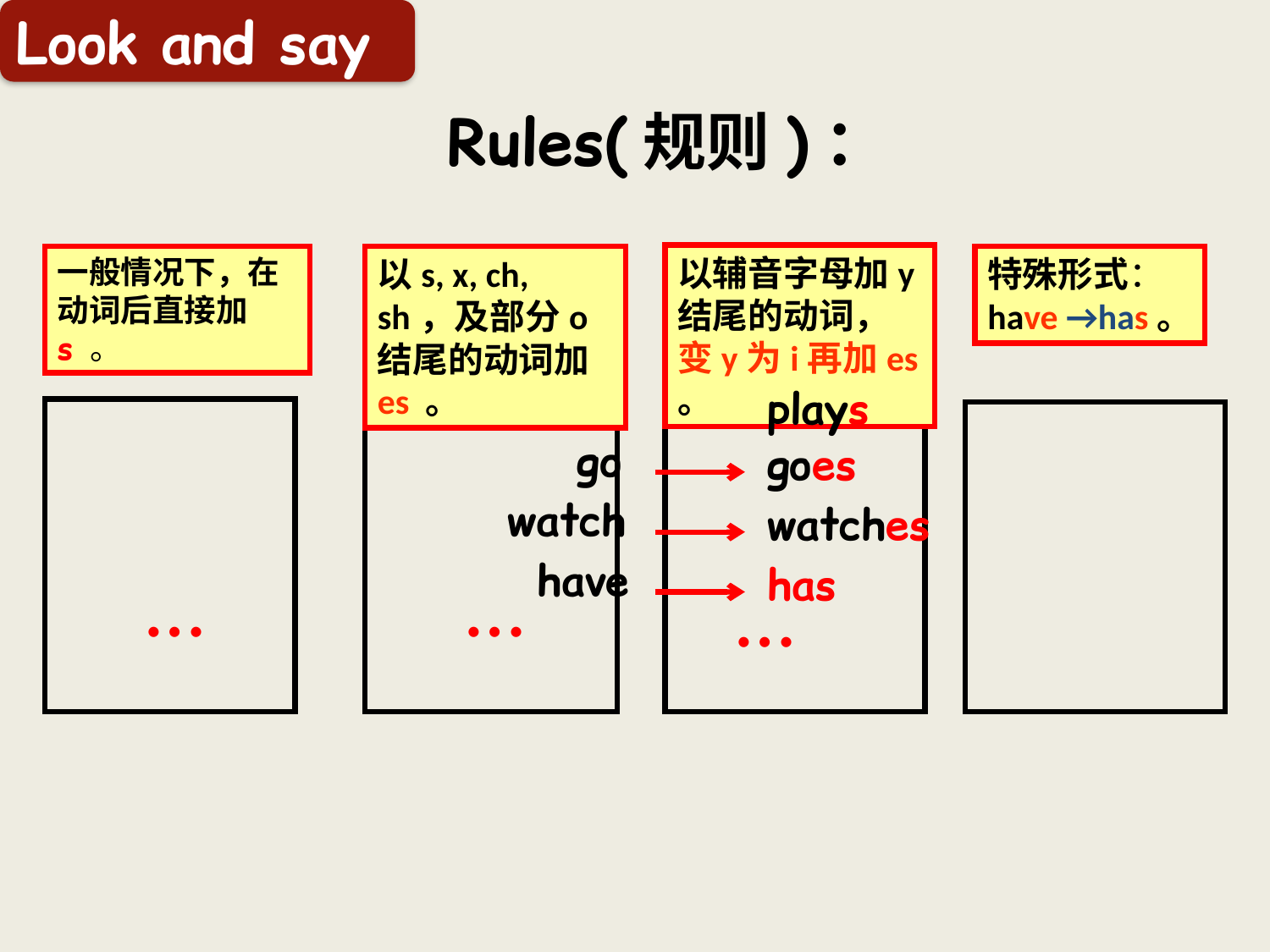

Look and say
Rules(规则)：
以辅音字母加y结尾的动词，变y为i再加es 。
一般情况下，在动词后直接加s 。
以s, x, ch, sh，及部分o结尾的动词加es 。
特殊形式：have →has。
wears
studies
plays

go
goes
watch
watches
…
…
have
has
…